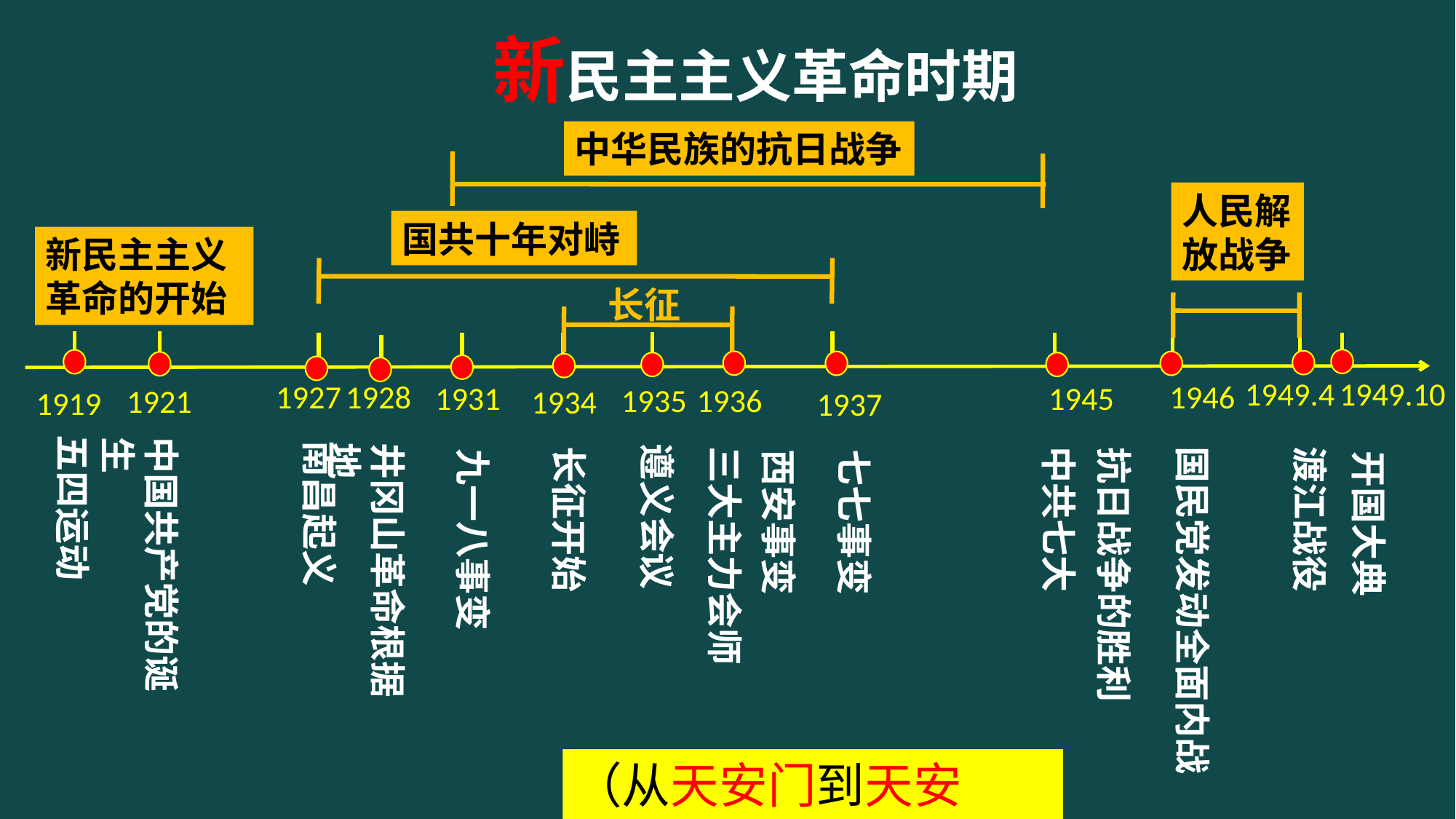

新民主主义革命时期
#
中华民族的抗日战争
人民解放战争
国共十年对峙
新民主主义革命的开始
长征

1949.4
1949.10
1927
1928
1946
1945
1931
1935
1936
1921
1934
1919
1937
五四运动
中国共产党的诞生
南昌起义
井冈山革命根据地
遵义会议
长征开始
三大主力会师
中共七大
国民党发动全面内战
渡江战役
抗日战争的胜利
九一八事变
西安事变
七七事变
开国大典
（从天安门到天安门）